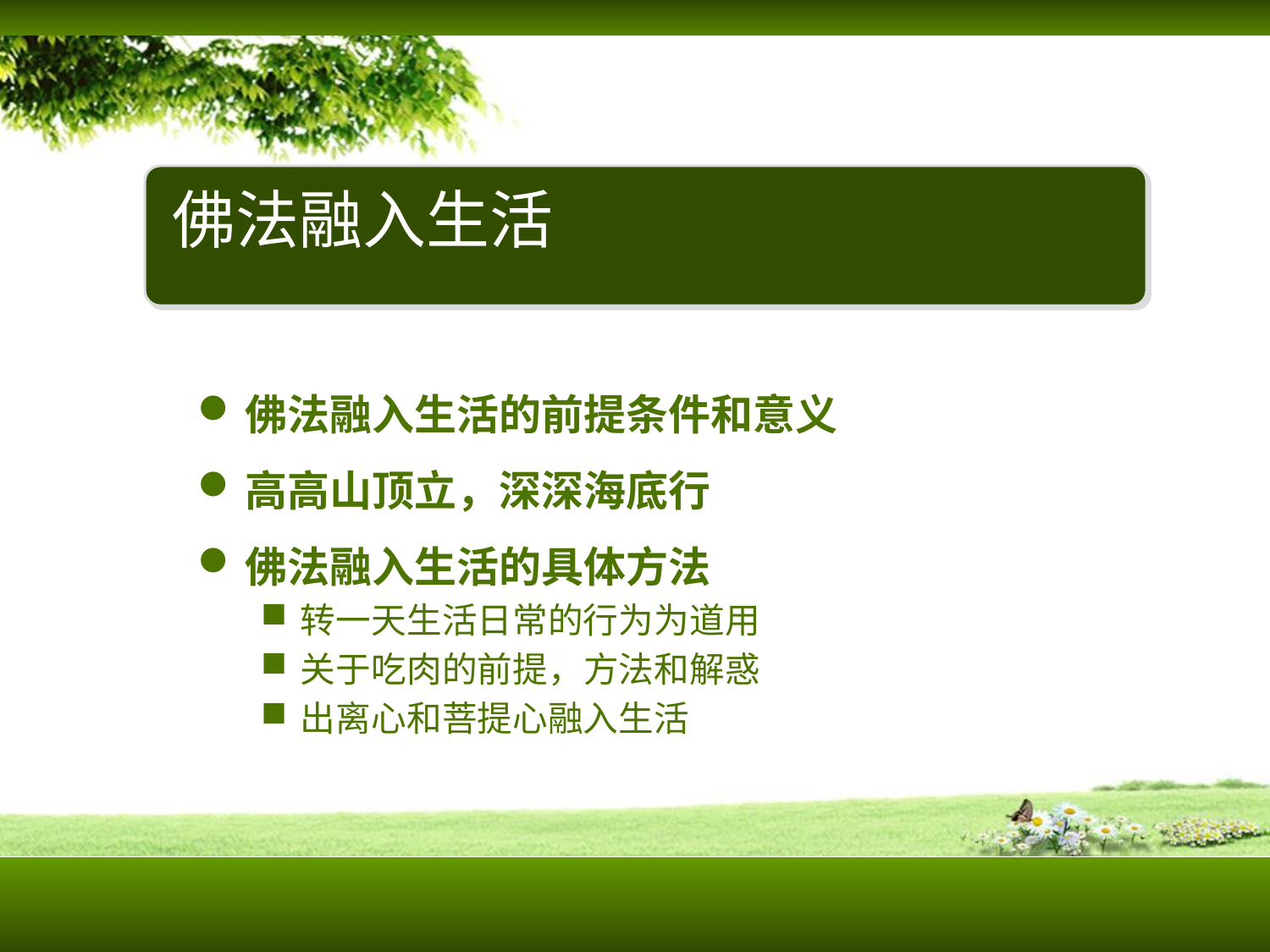

佛法融入生活
佛法融入生活的前提条件和意义
高高山顶立，深深海底行
佛法融入生活的具体方法
转一天生活日常的行为为道用
关于吃肉的前提，方法和解惑
出离心和菩提心融入生活